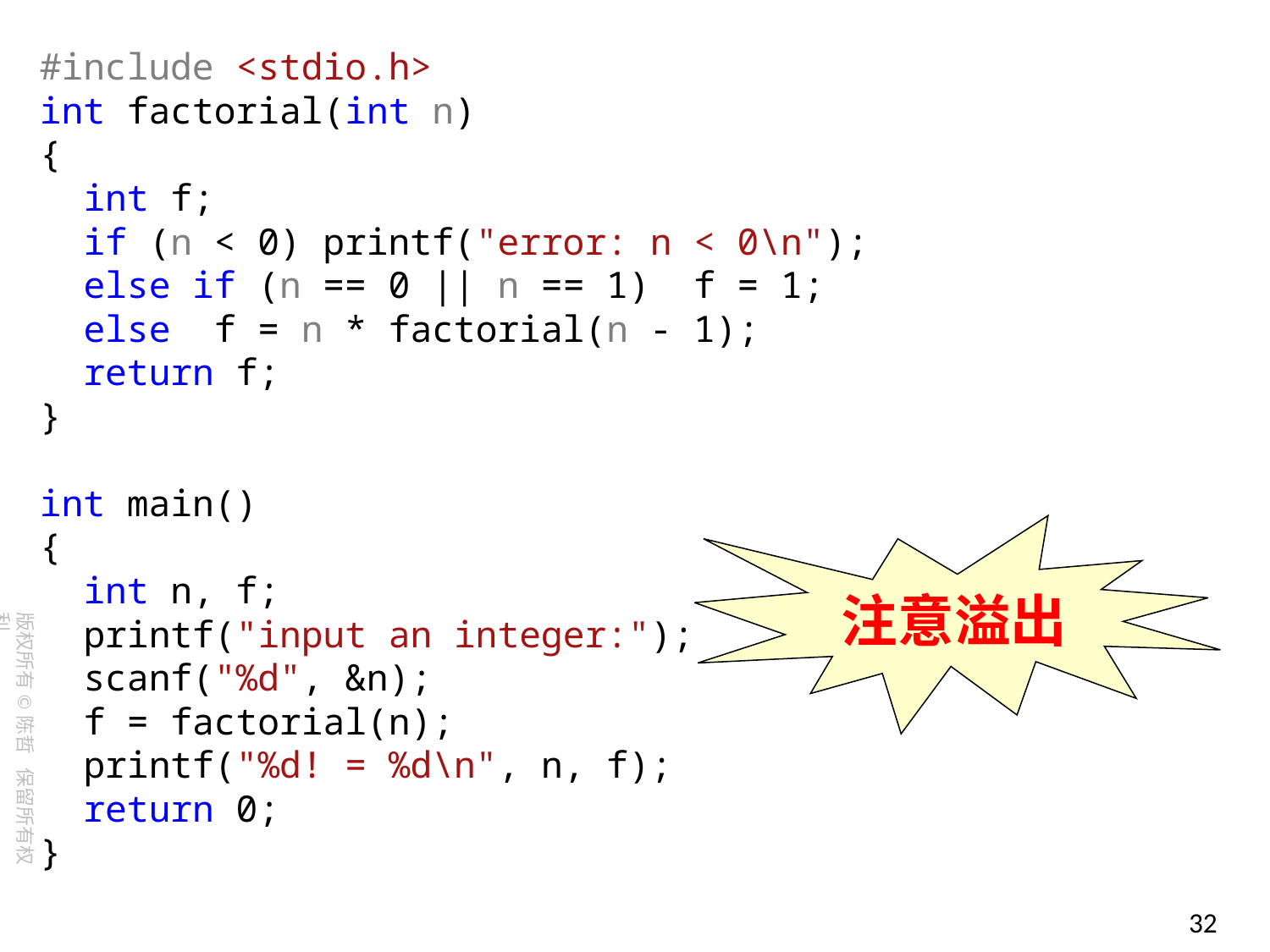

#include <stdio.h>
int factorial(int n)
{
  int f;
  if (n < 0) printf("error: n < 0\n");
  else if (n == 0 || n == 1)  f = 1;
  else  f = n * factorial(n - 1);
  return f;
}

int main()
{
  int n, f;
  printf("input an integer:");
  scanf("%d", &n);
  f = factorial(n);
  printf("%d! = %d\n", n, f);
  return 0;
}
注意溢出
32